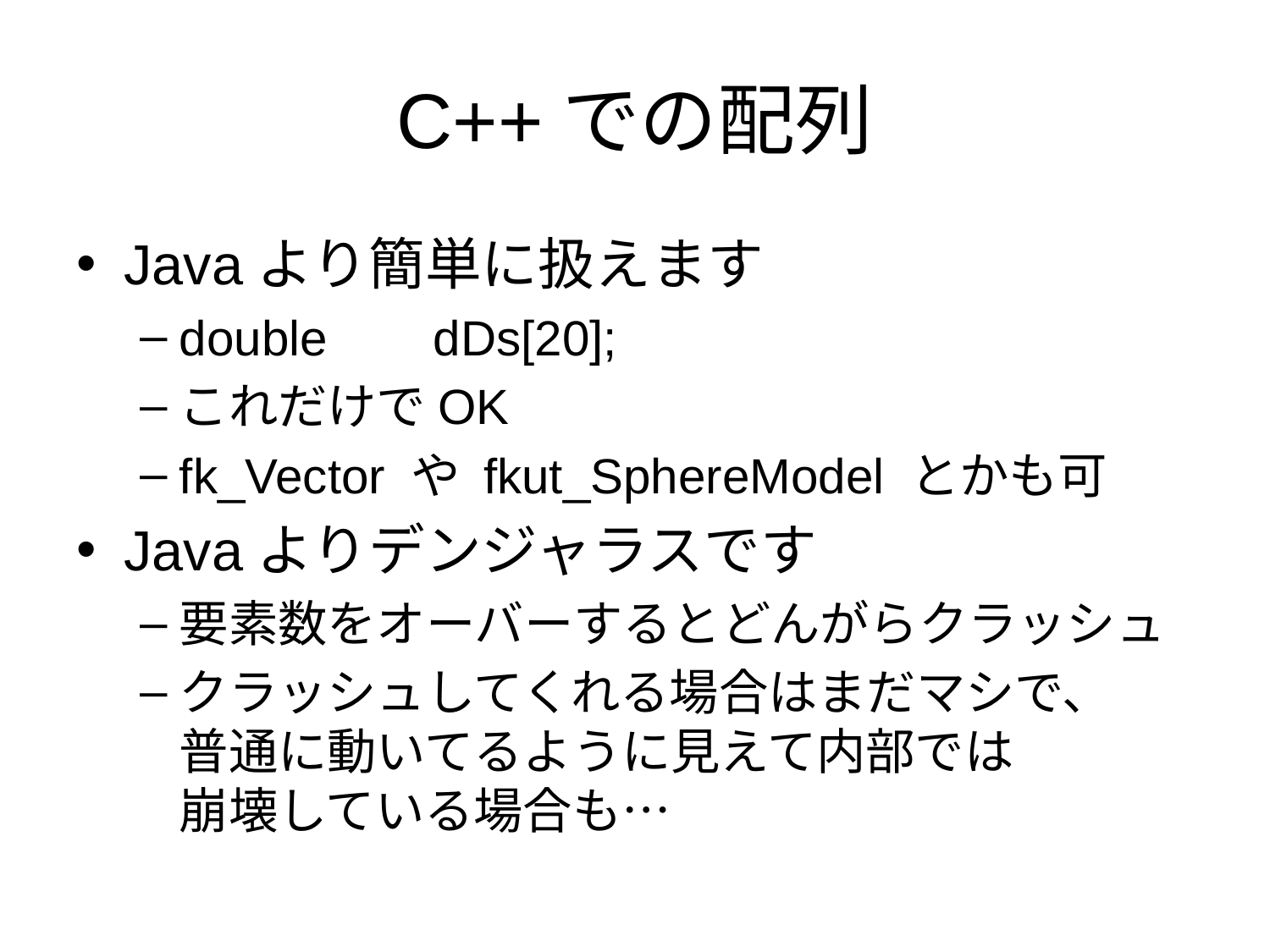

# C++での配列
Javaより簡単に扱えます
double	dDs[20];
これだけでOK
fk_Vector や fkut_SphereModel とかも可
Javaよりデンジャラスです
要素数をオーバーするとどんがらクラッシュ
クラッシュしてくれる場合はまだマシで、
普通に動いてるように見えて内部では
崩壊している場合も…